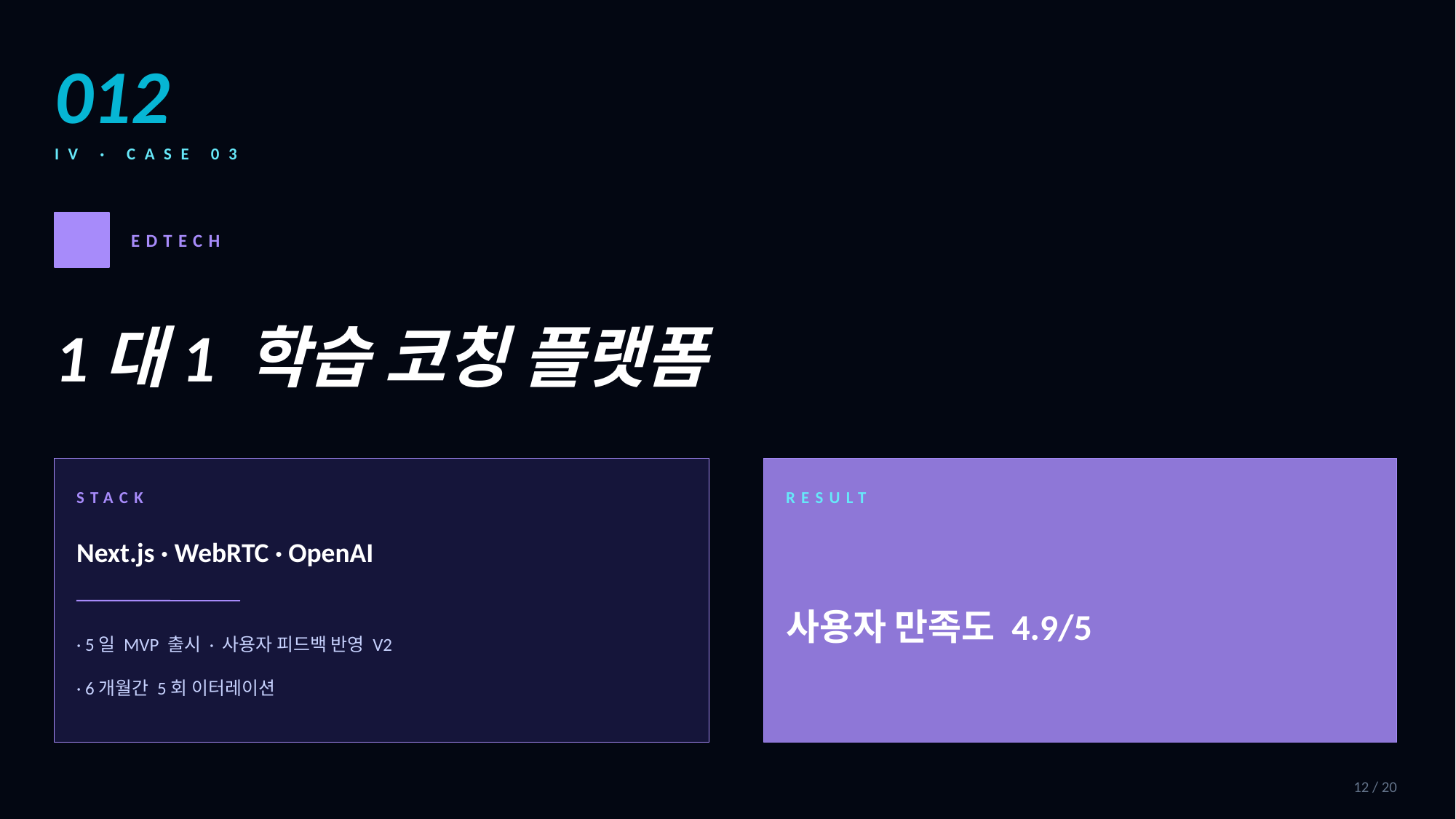

012
IV · CASE 03

EDTECH
1대1 학습 코칭 플랫폼

STACK
RESULT
Next.js · WebRTC · OpenAI
사용자 만족도 4.9/5

· 5일 MVP 출시 · 사용자 피드백 반영 V2
· 6개월간 5회 이터레이션
12 / 20